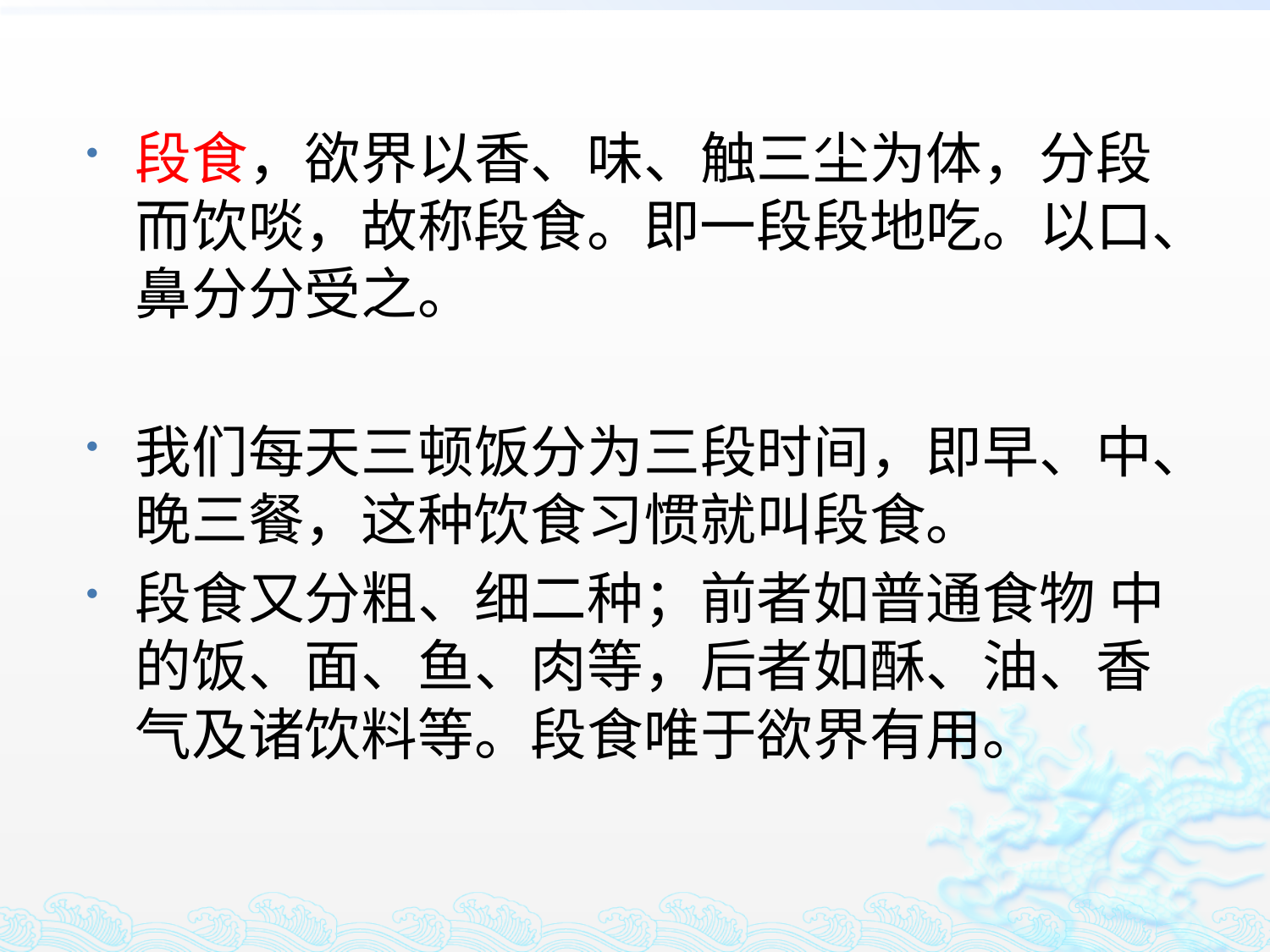

段食，欲界以香、味、触三尘为体，分段而饮啖，故称段食。即一段段地吃。以口、鼻分分受之。

我们每天三顿饭分为三段时间，即早、中、晚三餐，这种饮食习惯就叫段食。
段食又分粗、细二种；前者如普通食物 中的饭、面、鱼、肉等，后者如酥、油、香气及诸饮料等。段食唯于欲界有用。